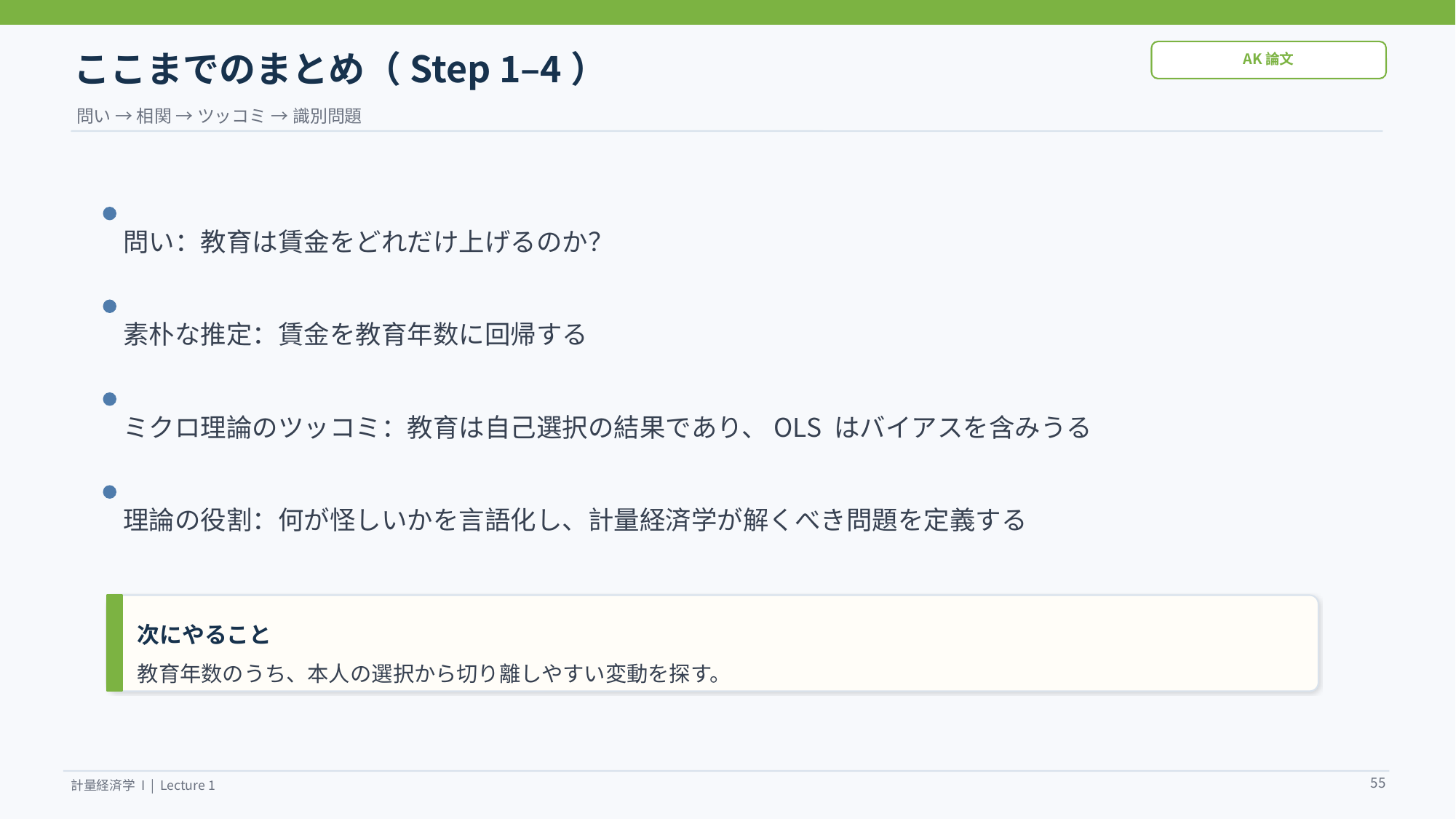

ここまでのまとめ（Step 1–4）

AK論文
問い → 相関 → ツッコミ → 識別問題

問い：教育は賃金をどれだけ上げるのか？

素朴な推定：賃金を教育年数に回帰する

ミクロ理論のツッコミ：教育は自己選択の結果であり、OLS はバイアスを含みうる

理論の役割：何が怪しいかを言語化し、計量経済学が解くべき問題を定義する

次にやること
教育年数のうち、本人の選択から切り離しやすい変動を探す。

55
計量経済学 I  |  Lecture 1